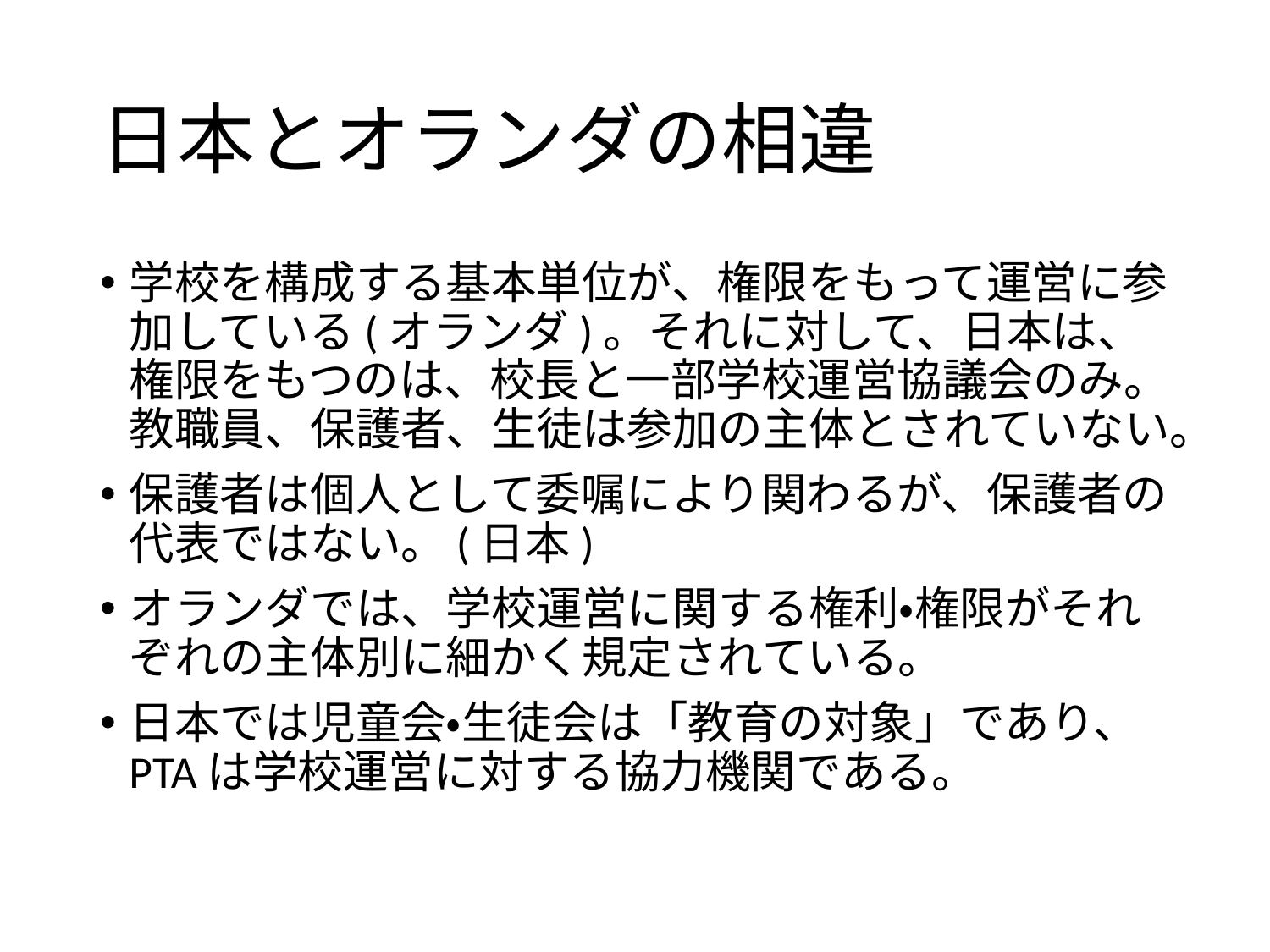

# 日本とオランダの相違
学校を構成する基本単位が、権限をもって運営に参加している(オランダ)。それに対して、日本は、権限をもつのは、校長と一部学校運営協議会のみ。教職員、保護者、生徒は参加の主体とされていない。
保護者は個人として委嘱により関わるが、保護者の代表ではない。(日本)
オランダでは、学校運営に関する権利・権限がそれぞれの主体別に細かく規定されている。
日本では児童会・生徒会は「教育の対象」であり、PTAは学校運営に対する協力機関である。